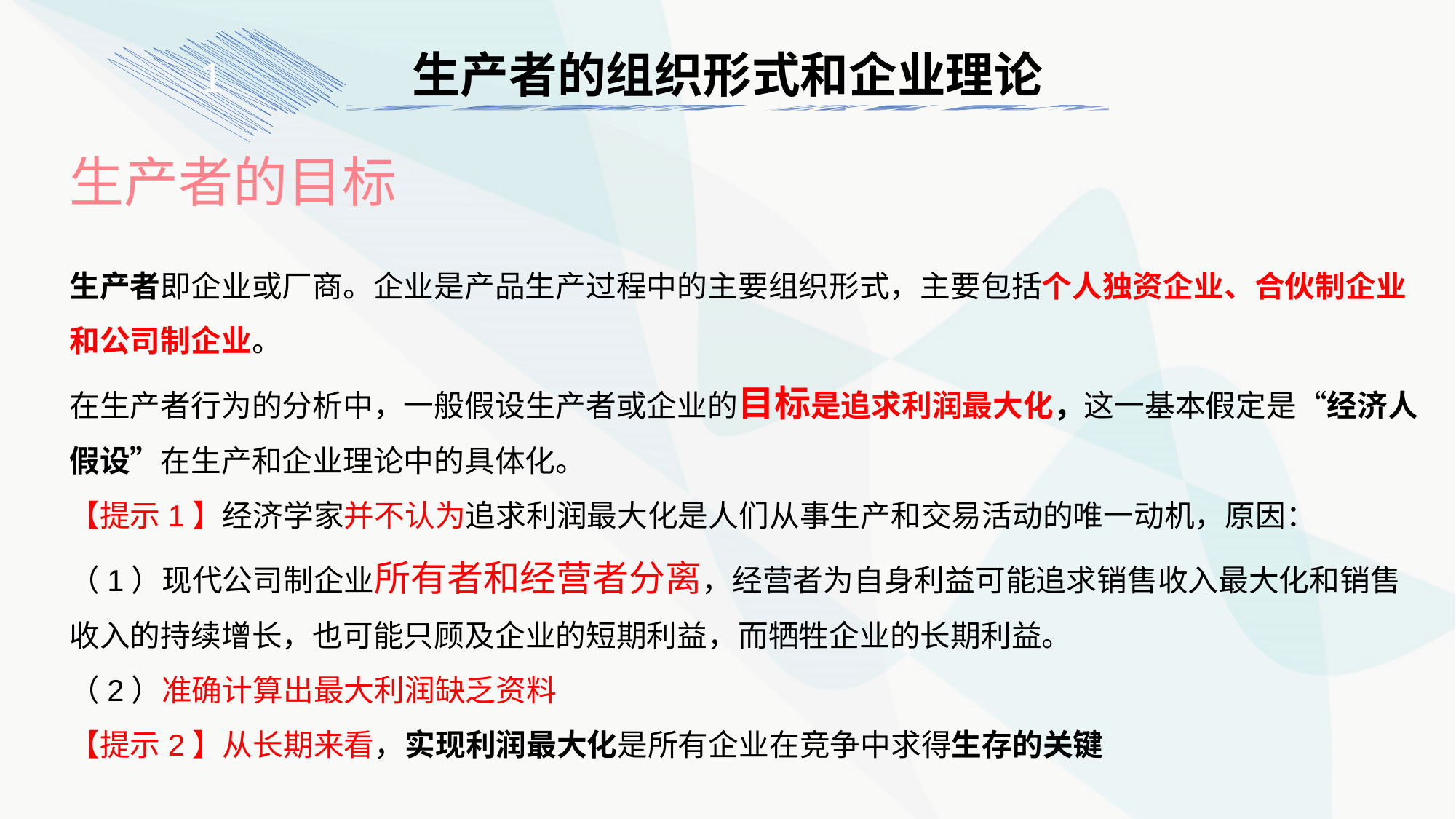

生产者的组织形式和企业理论
1
生产者的目标

生产者即企业或厂商。企业是产品生产过程中的主要组织形式，主要包括个人独资企业、合伙制企业和公司制企业。
在生产者行为的分析中，一般假设生产者或企业的目标是追求利润最大化，这一基本假定是“经济人假设”在生产和企业理论中的具体化。
【提示1】经济学家并不认为追求利润最大化是人们从事生产和交易活动的唯一动机，原因：
（1）现代公司制企业所有者和经营者分离，经营者为自身利益可能追求销售收入最大化和销售收入的持续增长，也可能只顾及企业的短期利益，而牺牲企业的长期利益。
（2）准确计算出最大利润缺乏资料
【提示2】从长期来看，实现利润最大化是所有企业在竞争中求得生存的关键